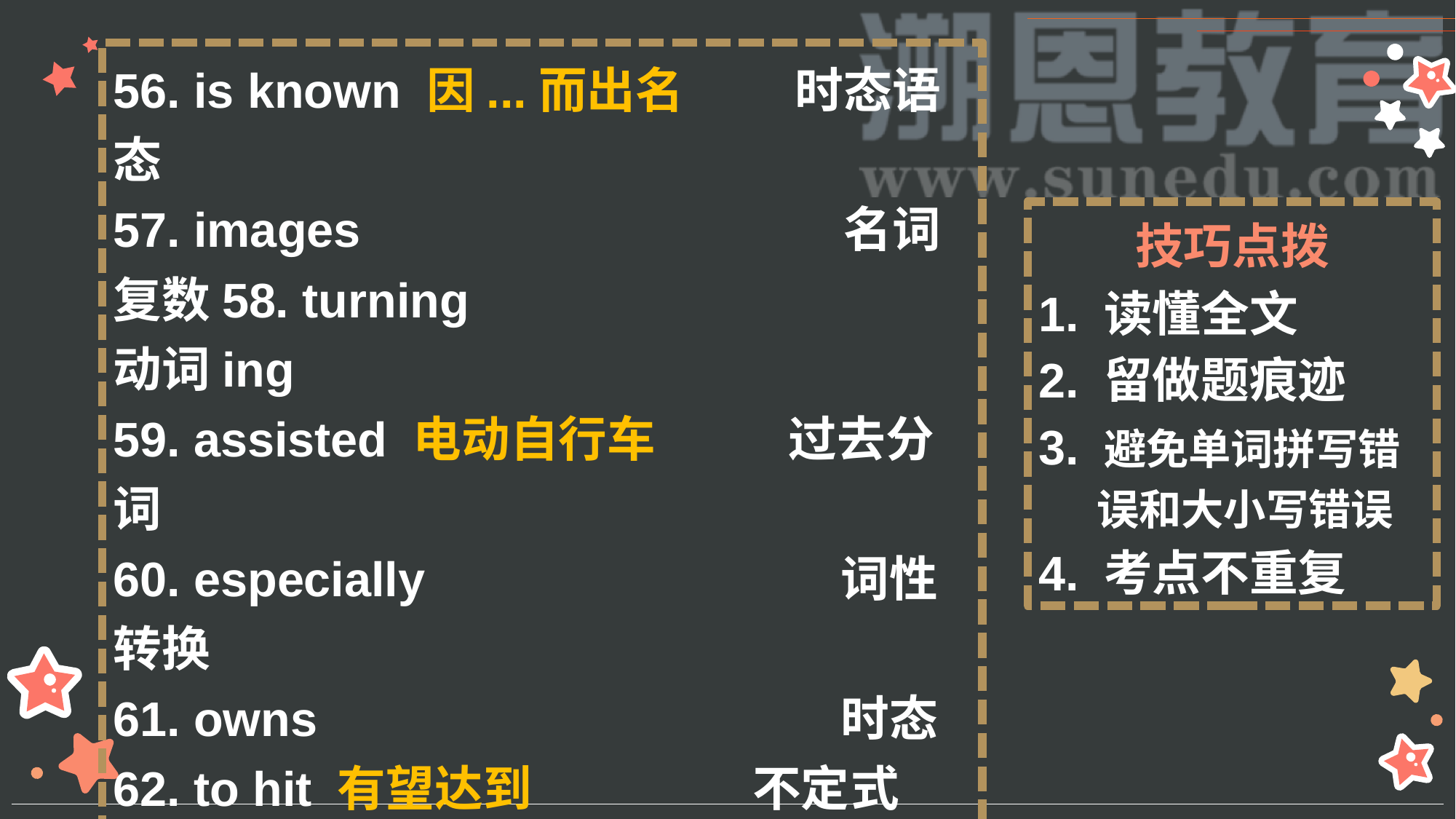

56. is known 因...而出名          时态语态
57. images                                   名词复数58. turning                                  动词ing
59. assisted 电动自行车            过去分词
60. especially                              词性转换
61. owns                                      时态
62. to hit 有望达到                    不定式
63. which                                    定语从句
64. a创新高                                 冠词
65. to                                           介词

技巧点拨
1. 读懂全文
2. 留做题痕迹
3. 避免单词拼写错
     误和大小写错误
4. 考点不重复